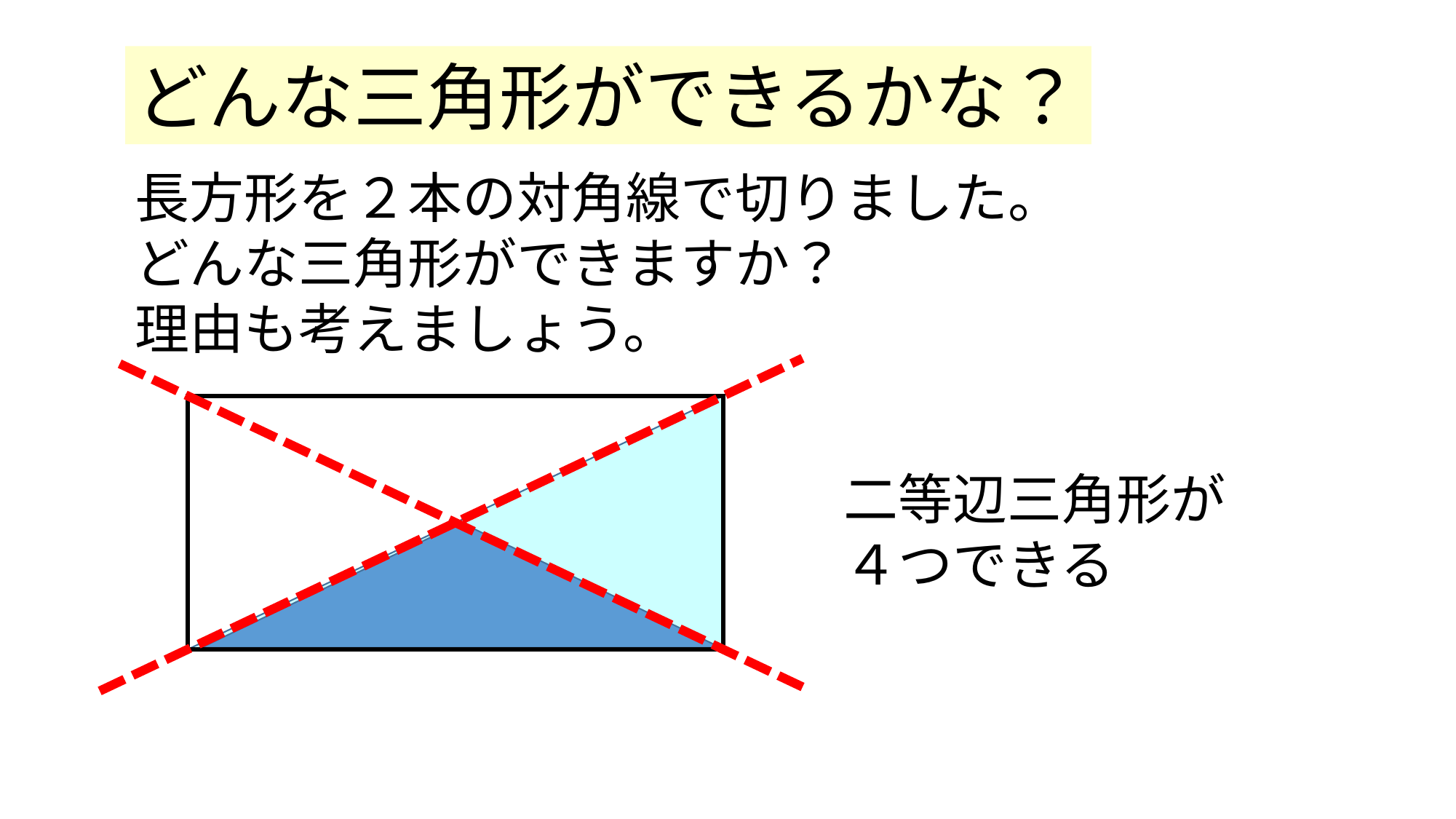

どんな三角形ができるかな？
長方形を２本の対角線で切りました。
どんな三角形ができますか？
理由も考えましょう。

二等辺三角形が
４つできる